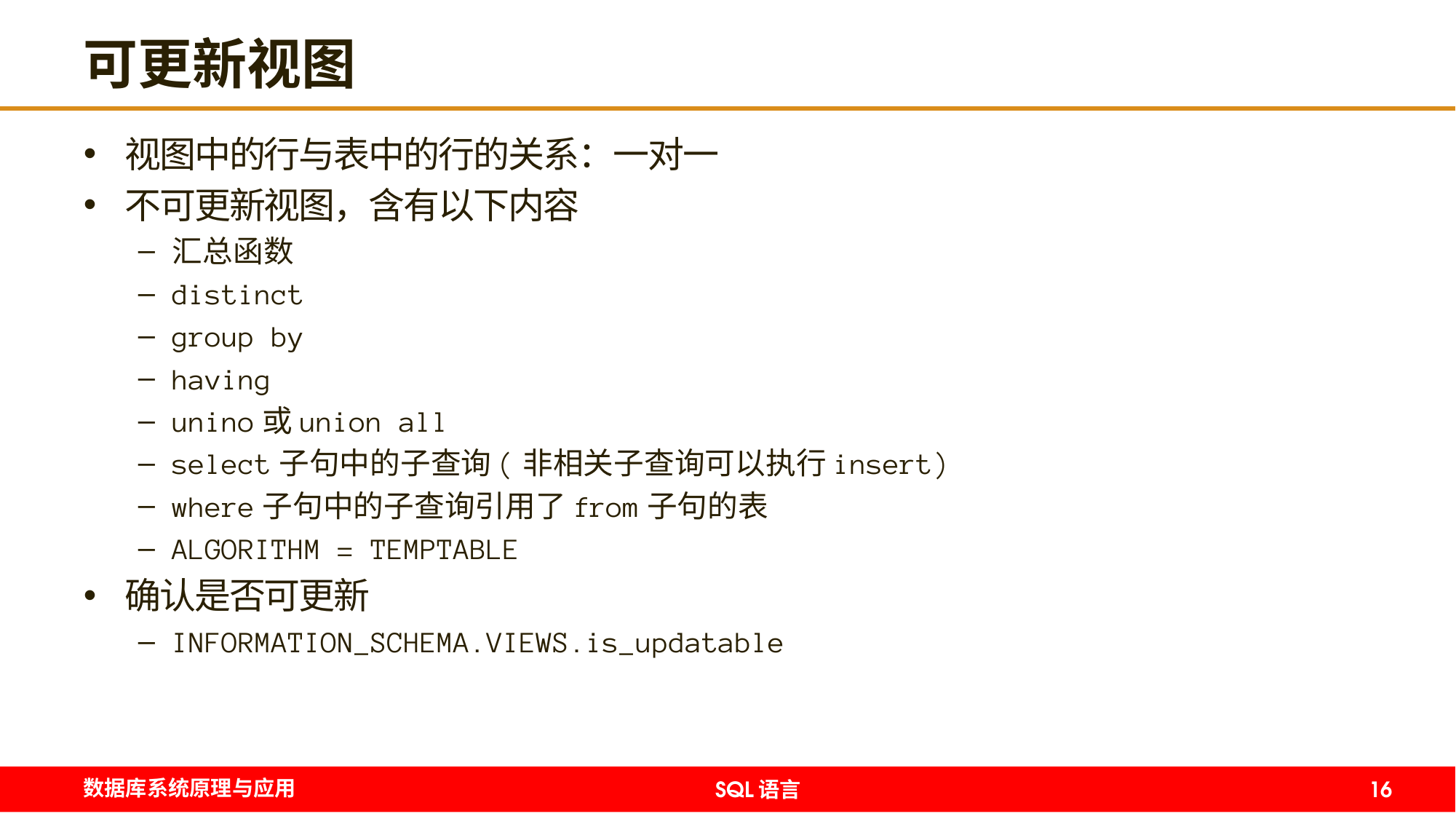

# 可更新视图
视图中的行与表中的行的关系：一对一
不可更新视图，含有以下内容
汇总函数
distinct
group by
having
unino或union all
select子句中的子查询(非相关子查询可以执行insert)
where子句中的子查询引用了from子句的表
ALGORITHM = TEMPTABLE
确认是否可更新
INFORMATION_SCHEMA.VIEWS.is_updatable